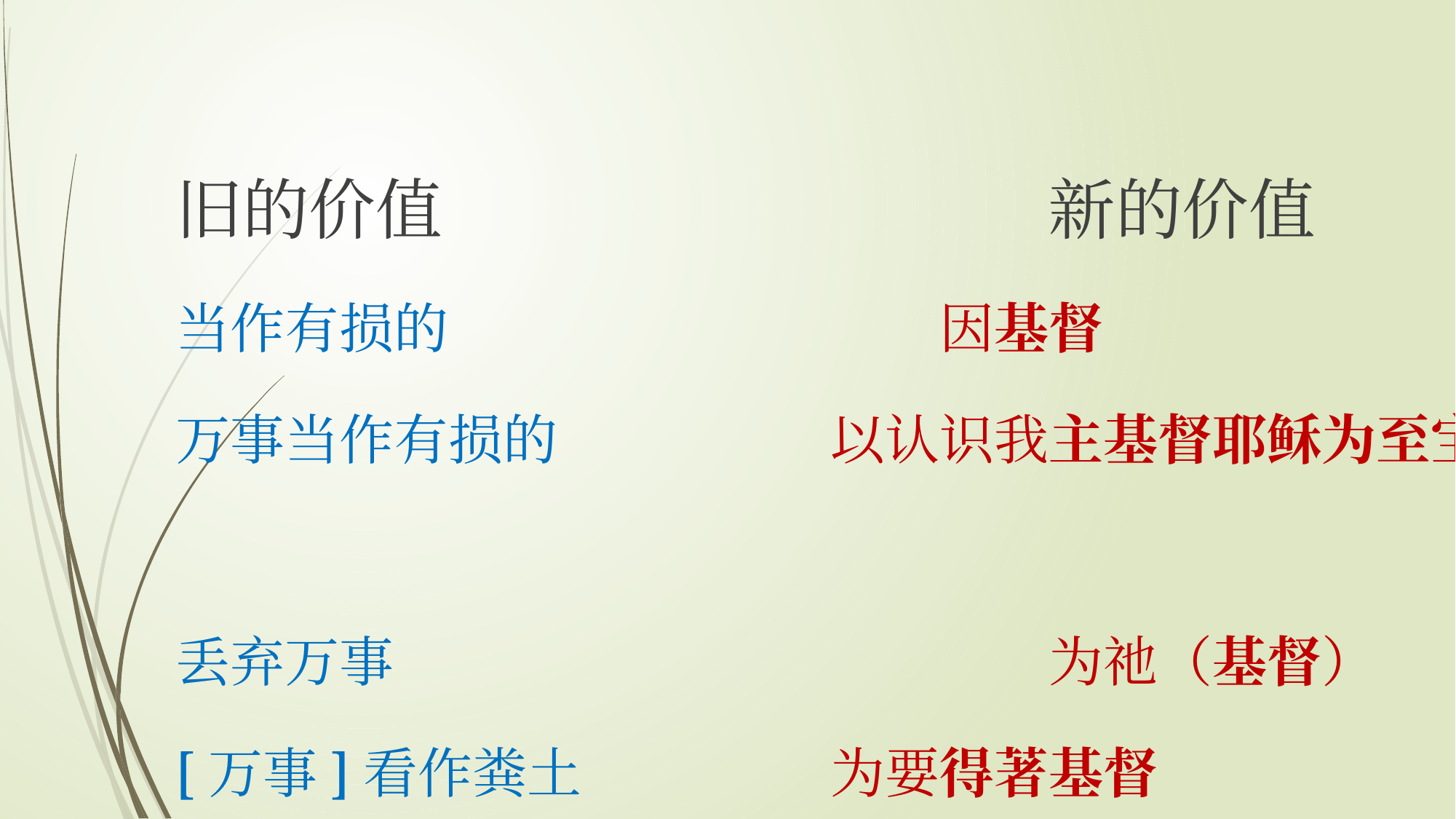

旧的价值						新的价值
当作有损的 					因基督
万事当作有损的			以认识我主基督耶稣为至宝
丢弃万事						为祂（基督）
[万事]看作粪土			为要得著基督